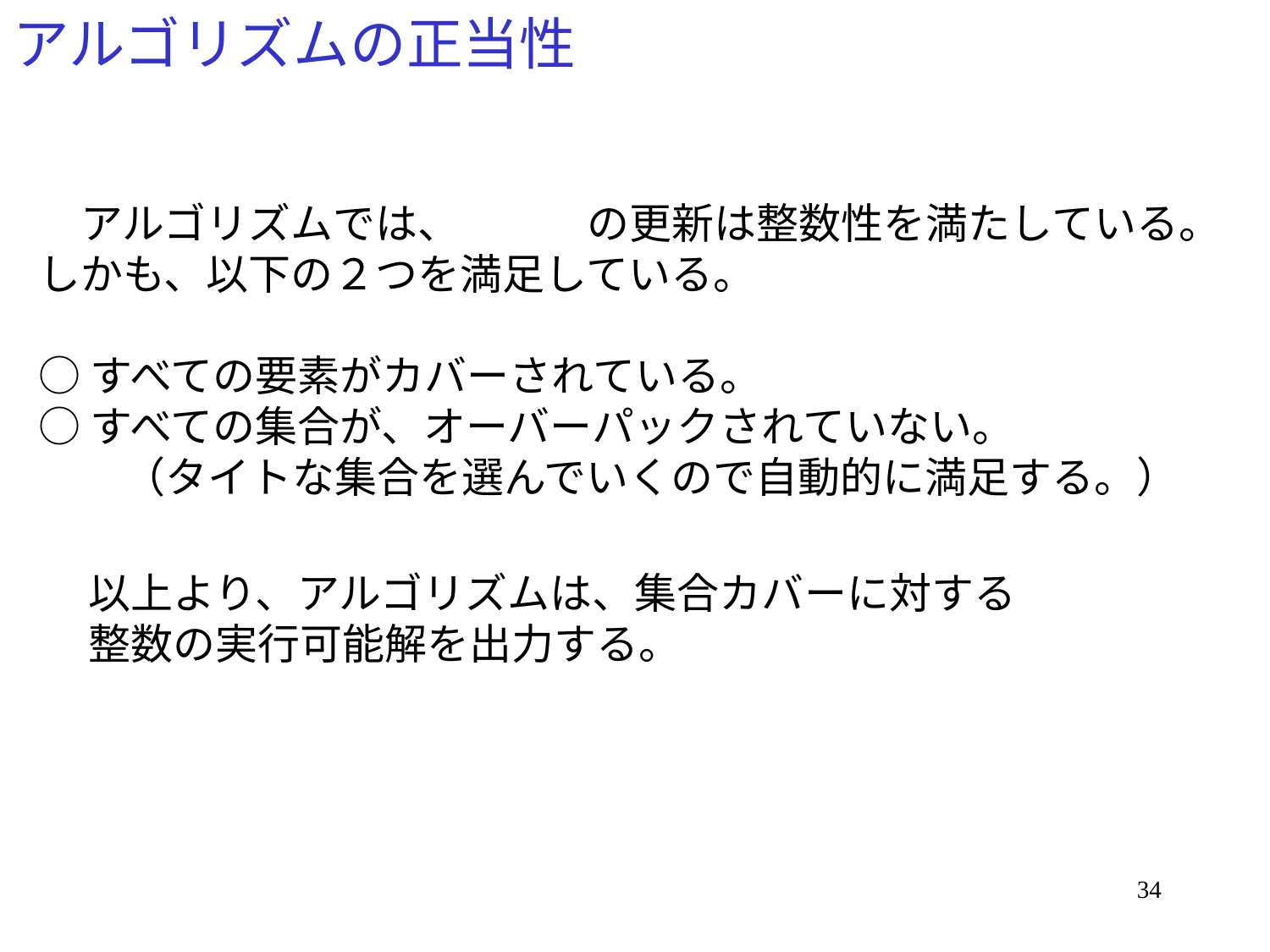

# アルゴリズムの正当性
　アルゴリズムでは、　　　の更新は整数性を満たしている。
しかも、以下の２つを満足している。

○すべての要素がカバーされている。
○すべての集合が、オーバーパックされていない。
　　（タイトな集合を選んでいくので自動的に満足する。）
以上より、アルゴリズムは、集合カバーに対する
整数の実行可能解を出力する。
34